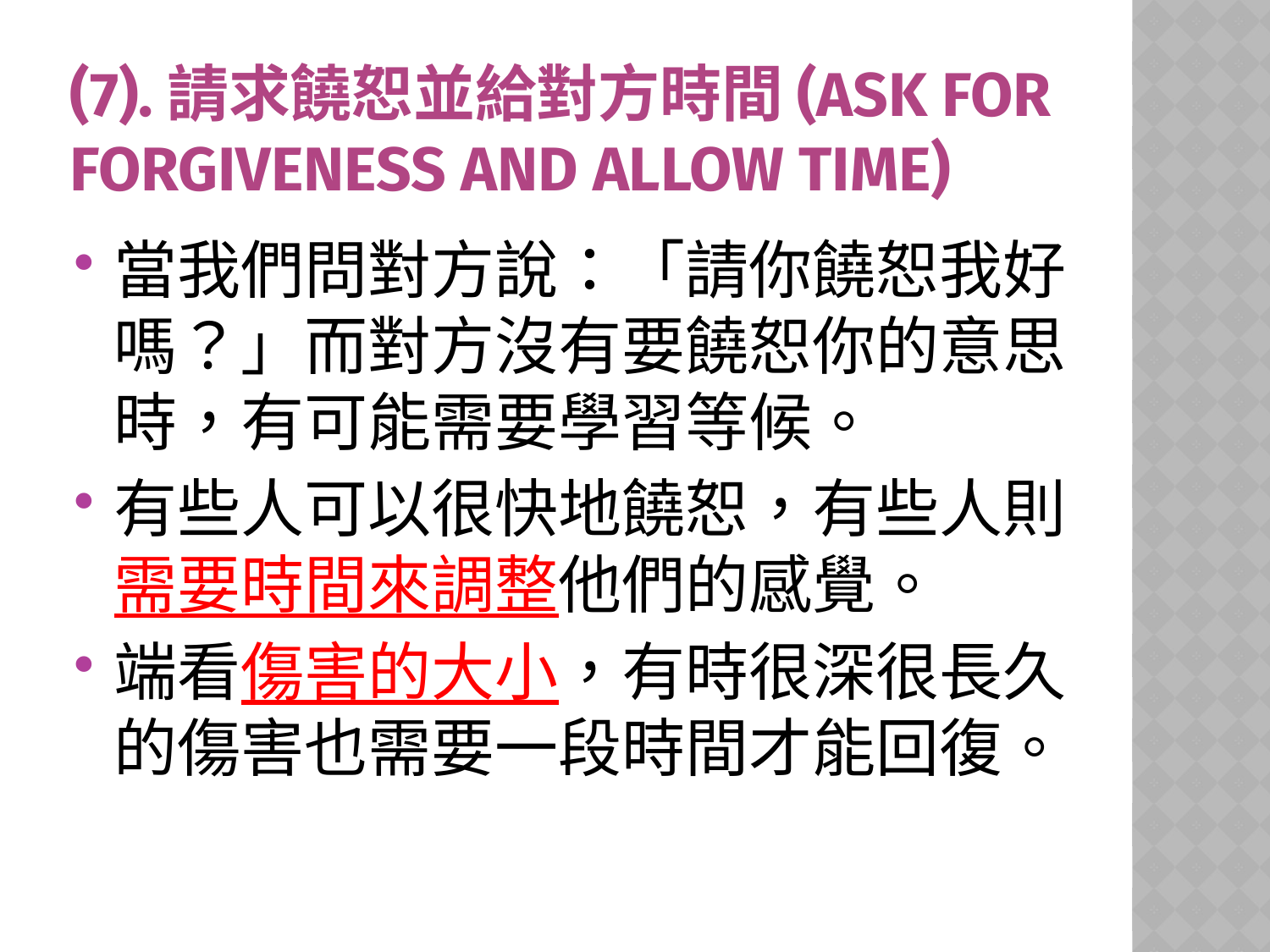

# (7).請求饒恕並給對方時間(Ask for Forgiveness and Allow Time)
當我們問對方說：「請你饒恕我好嗎？」而對方沒有要饒恕你的意思時，有可能需要學習等候。
有些人可以很快地饒恕，有些人則需要時間來調整他們的感覺。
端看傷害的大小，有時很深很長久的傷害也需要一段時間才能回復。